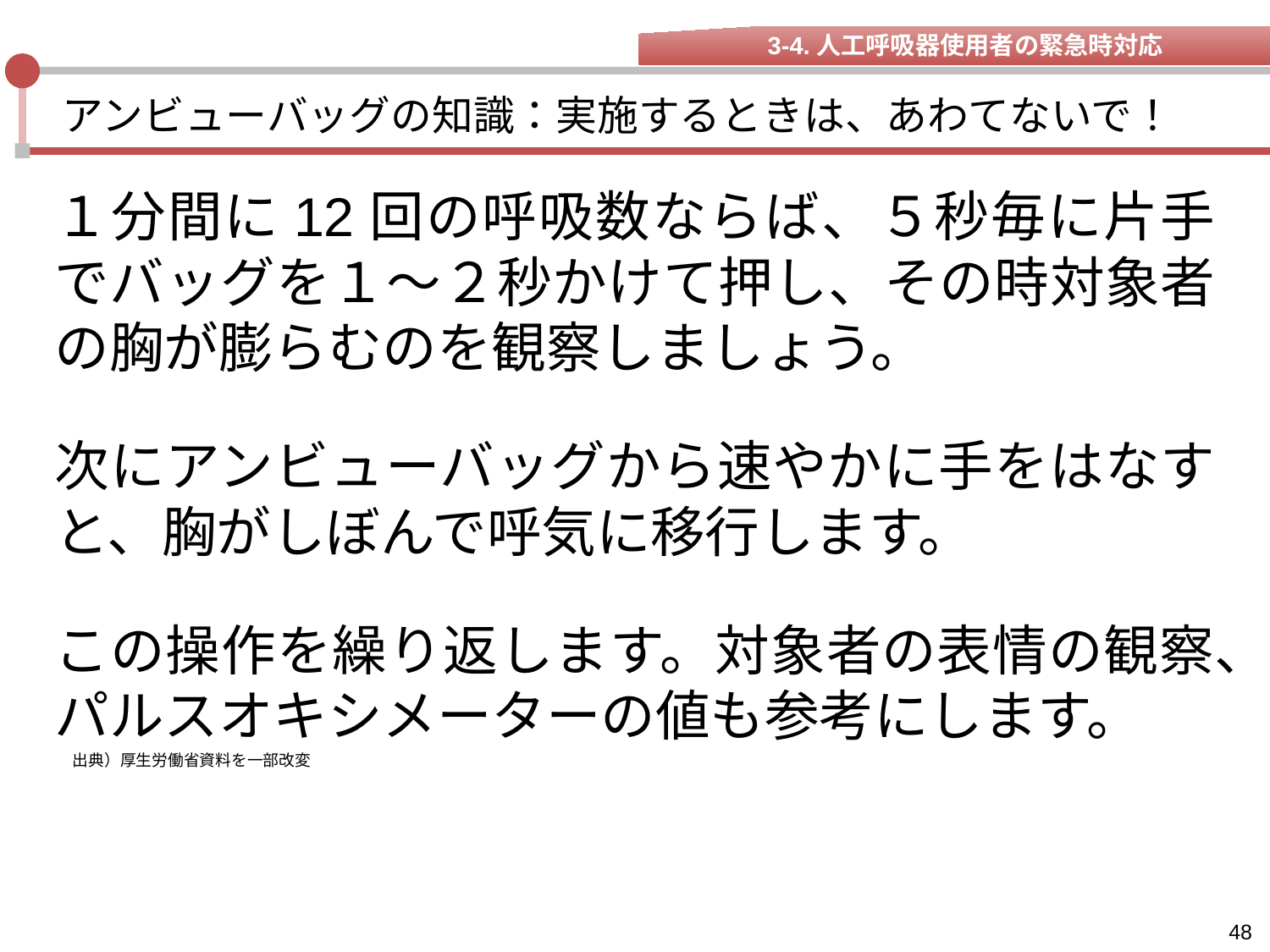

3-4.人工呼吸器使用者の緊急時対応
# アンビューバッグの知識：実施するときは、あわてないで！
１分間に12回の呼吸数ならば、５秒毎に片手でバッグを１～２秒かけて押し、その時対象者の胸が膨らむのを観察しましょう。
次にアンビューバッグから速やかに手をはなすと、胸がしぼんで呼気に移行します。
この操作を繰り返します。対象者の表情の観察、パルスオキシメーターの値も参考にします。
出典）厚生労働省資料を一部改変
48